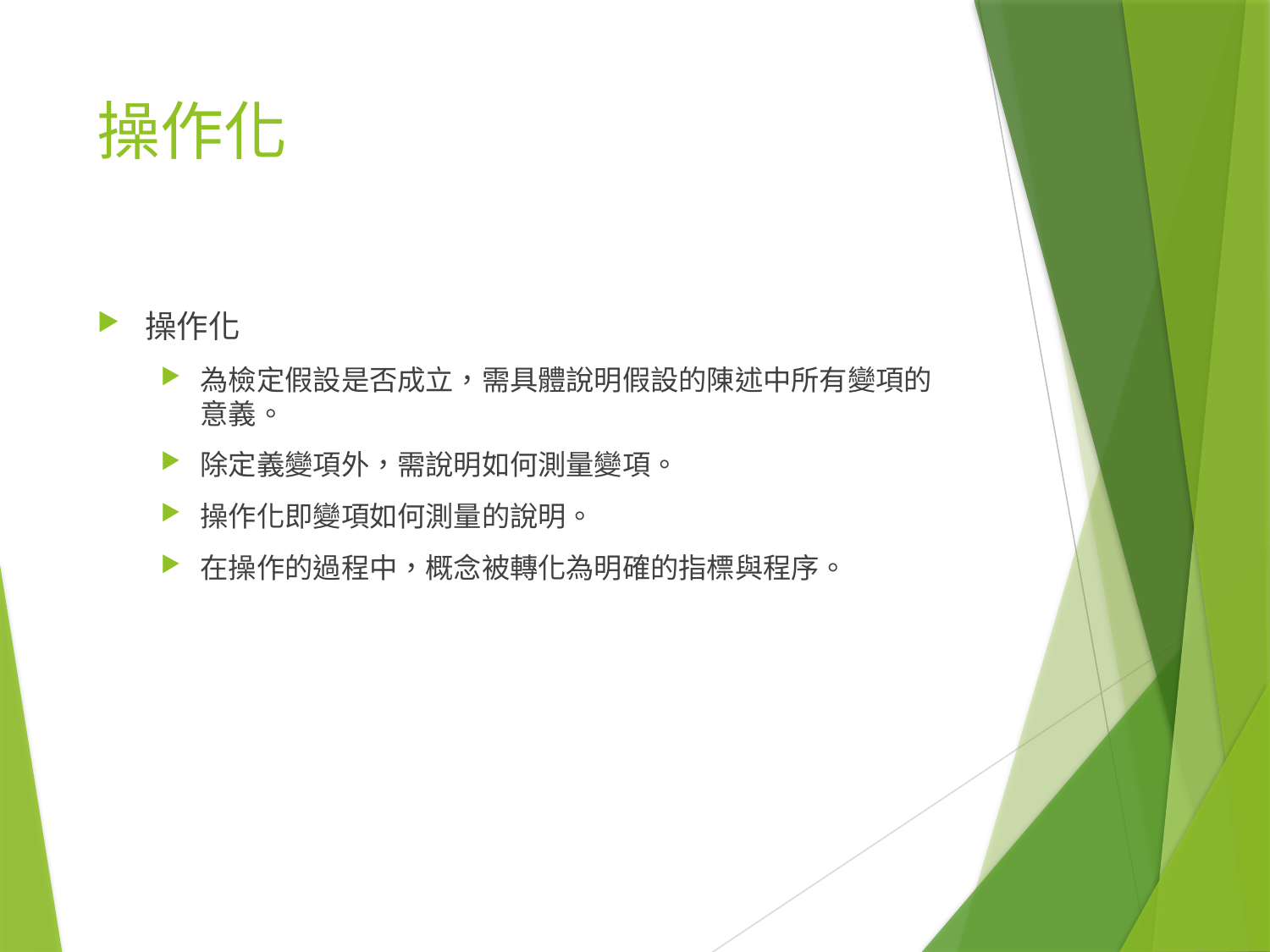

# 操作化
操作化
為檢定假設是否成立，需具體說明假設的陳述中所有變項的意義。
除定義變項外，需說明如何測量變項。
操作化即變項如何測量的說明。
在操作的過程中，概念被轉化為明確的指標與程序。